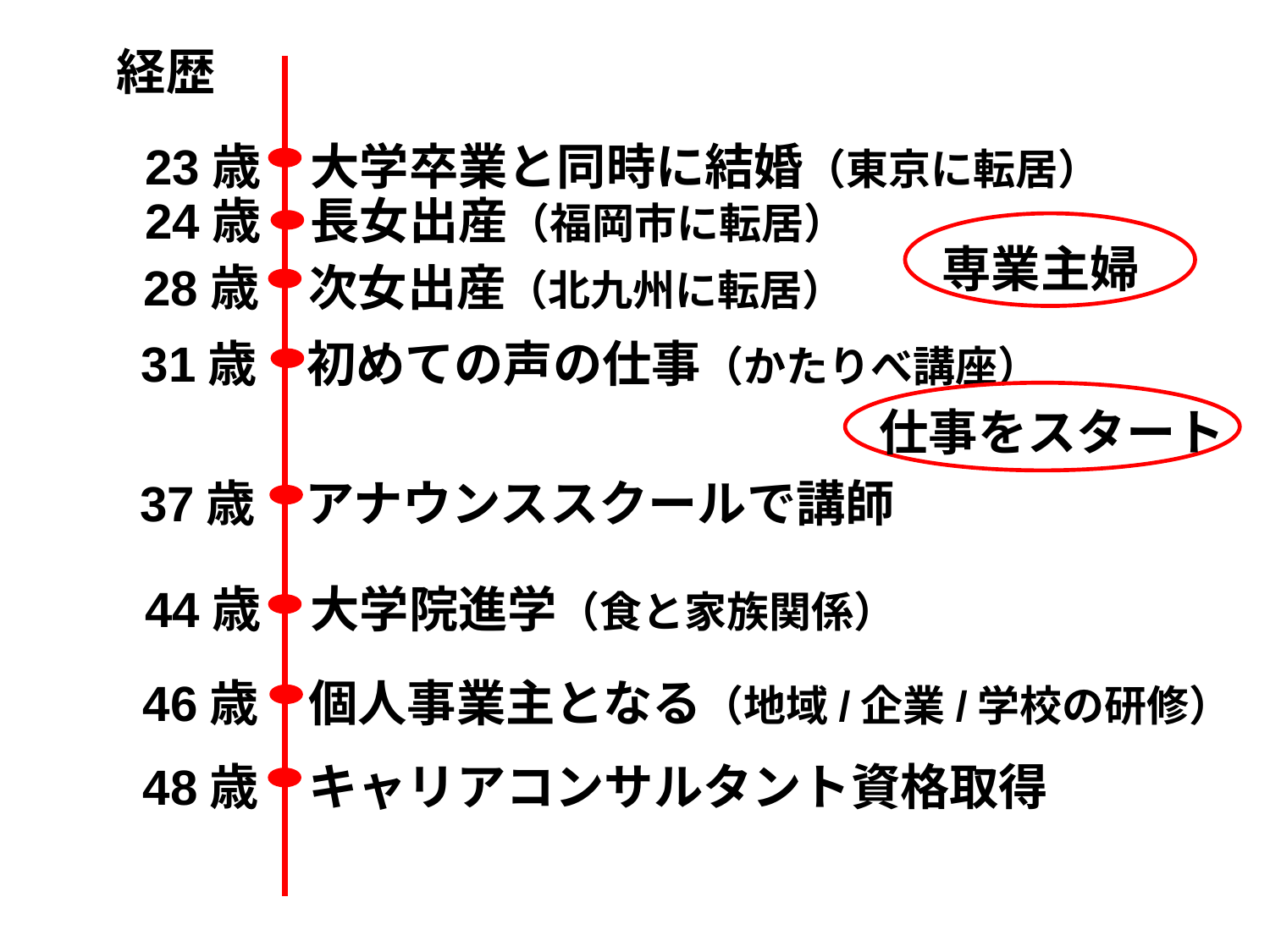

経歴
23歳　大学卒業と同時に結婚（東京に転居）

24歳　長女出産（福岡市に転居）

専業主婦
28歳　次女出産（北九州に転居）

31歳　初めての声の仕事（かたりべ講座）

仕事をスタート
37歳　アナウンススクールで講師

44歳　大学院進学（食と家族関係）

46歳　個人事業主となる（地域/企業/学校の研修）

48歳　キャリアコンサルタント資格取得